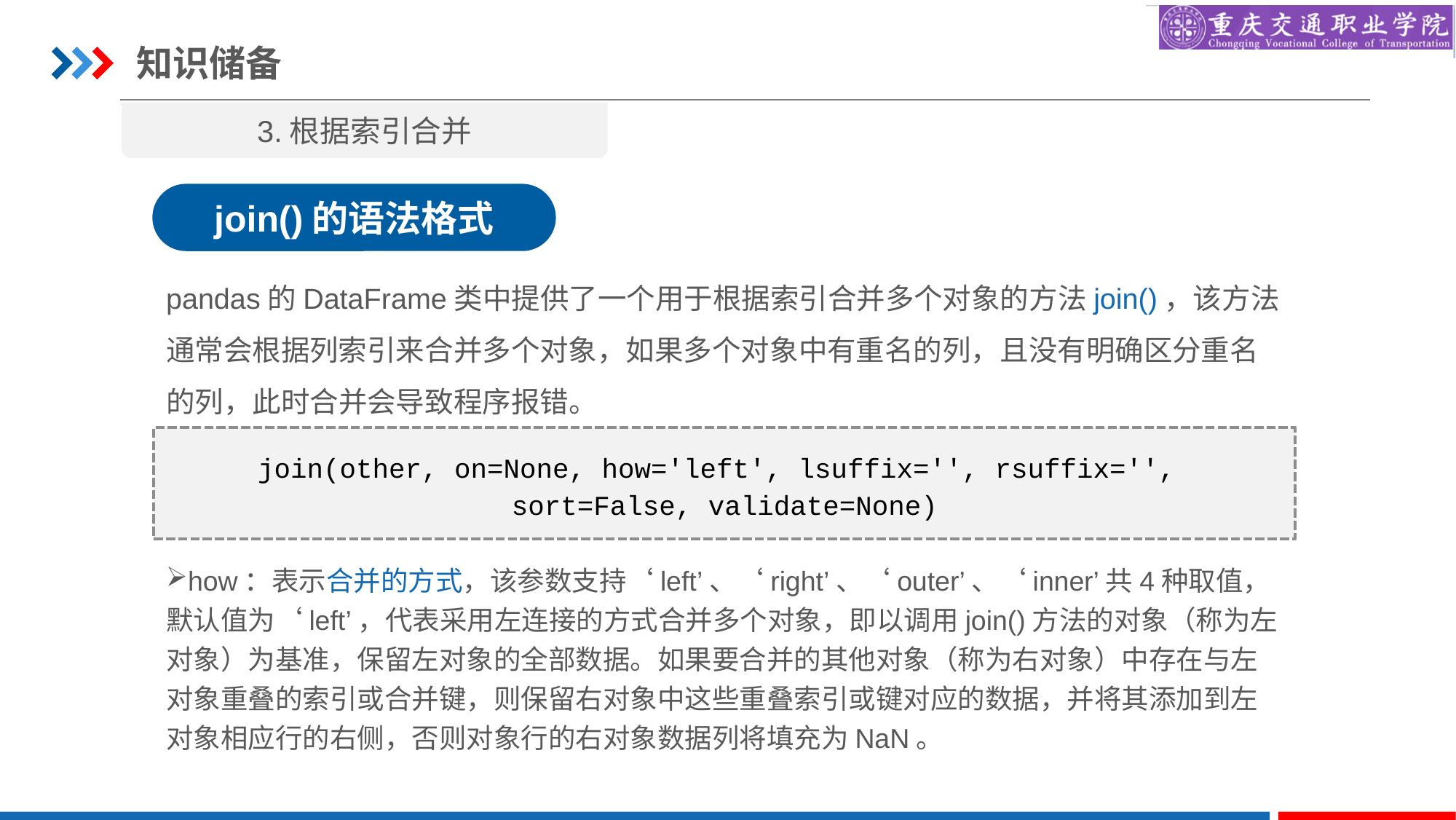

知识储备

3.根据索引合并
join()的语法格式
pandas的DataFrame类中提供了一个用于根据索引合并多个对象的方法join()，该方法通常会根据列索引来合并多个对象，如果多个对象中有重名的列，且没有明确区分重名的列，此时合并会导致程序报错。

join(other, on=None, how='left', lsuffix='', rsuffix='',
sort=False, validate=None)
how：表示合并的方式，该参数支持‘left’、‘right’、‘outer’、‘inner’共4种取值，默认值为‘left’，代表采用左连接的方式合并多个对象，即以调用join()方法的对象（称为左对象）为基准，保留左对象的全部数据。如果要合并的其他对象（称为右对象）中存在与左对象重叠的索引或合并键，则保留右对象中这些重叠索引或键对应的数据，并将其添加到左对象相应行的右侧，否则对象行的右对象数据列将填充为NaN。